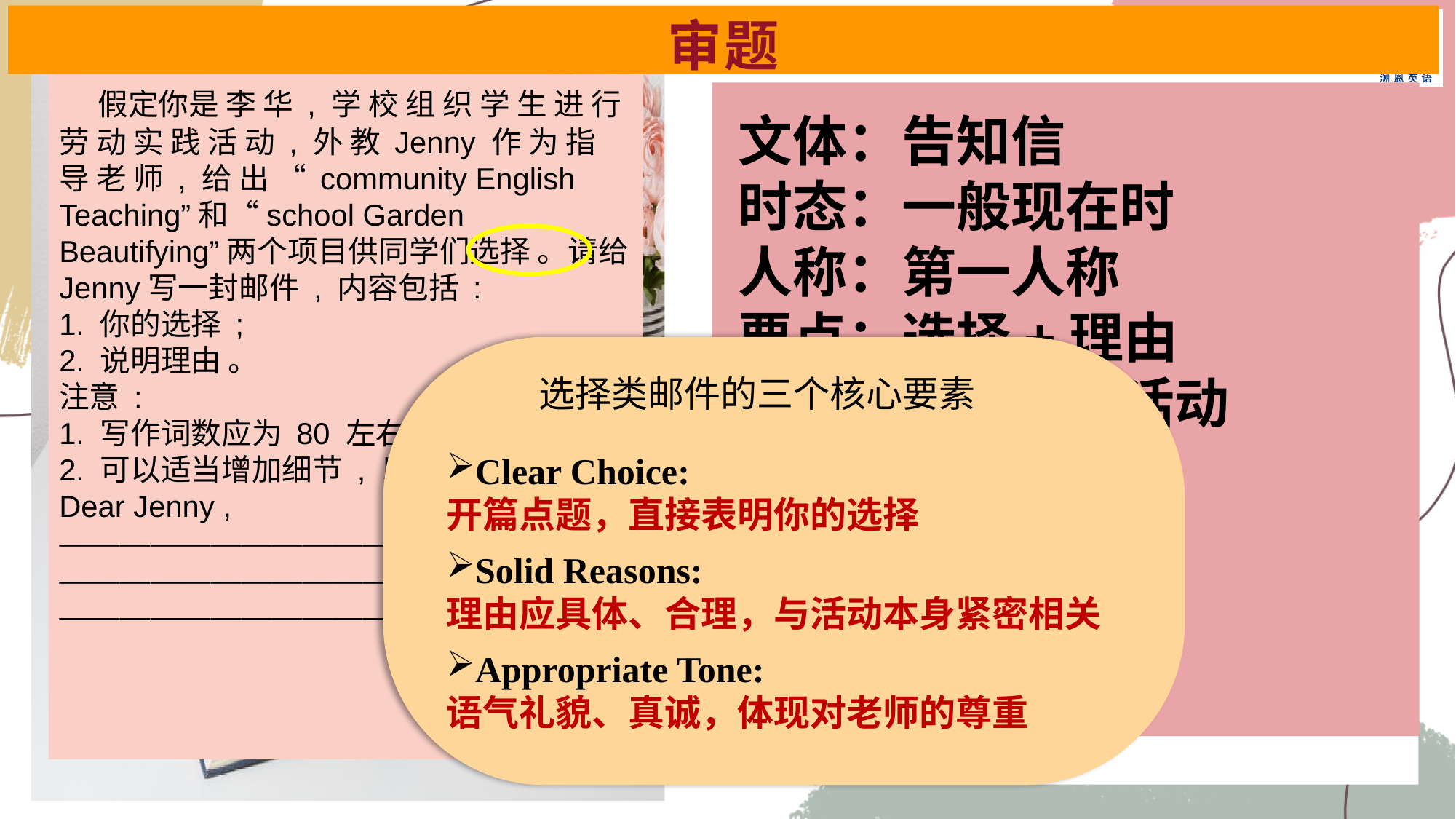

审题

    假定你是 李 华 , 学 校 组 织 学 生 进 行 劳 动 实 践 活 动 , 外 教 Jenny 作 为 指 导 老 师 , 给 出 “ community English Teaching”和“school Garden Beautifying”两个项目供同学们选择 。请给 Jenny写一封邮件 , 内容包括 :
1. 你的选择 ;
2. 说明理由 。
注意 :
1. 写作词数应为 80 左右 ;
2. 可以适当增加细节 , 以使行文连贯 。
Dear Jenny ,
——————————————————————————————————————————————————————
Best regards ,
Li Hua

文体：告知信
时态：一般现在时
人称：第一人称
要点：选择+理由
主题：劳动实践活动

选择类邮件的三个核心要素
Clear Choice:
开篇点题，直接表明你的选择
Solid Reasons:
理由应具体、合理，与活动本身紧密相关
Appropriate Tone:
语气礼貌、真诚，体现对老师的尊重